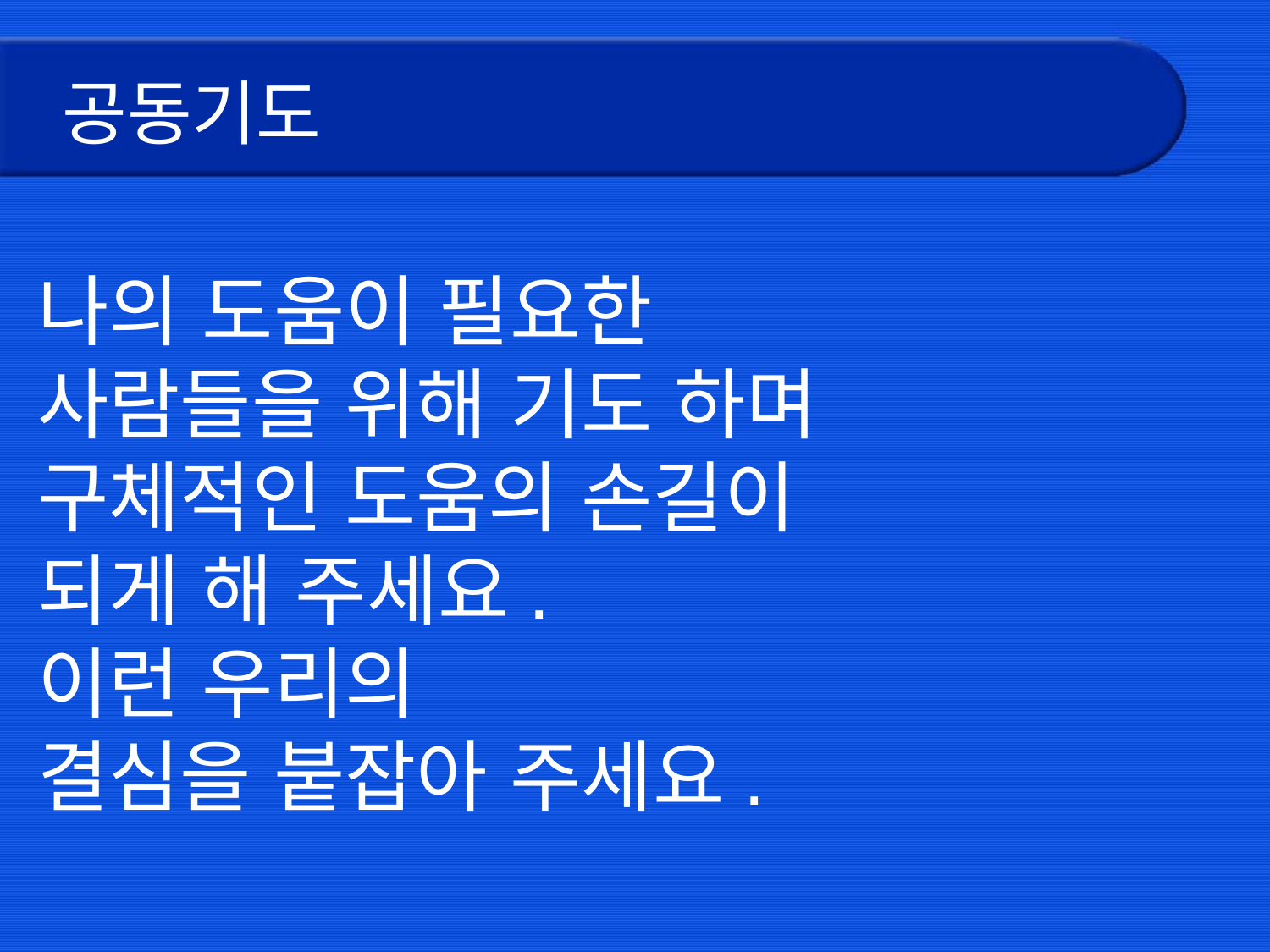

# 공동기도

나의 도움이 필요한
사람들을 위해 기도 하며
구체적인 도움의 손길이
되게 해 주세요.
이런 우리의
결심을 붙잡아 주세요.